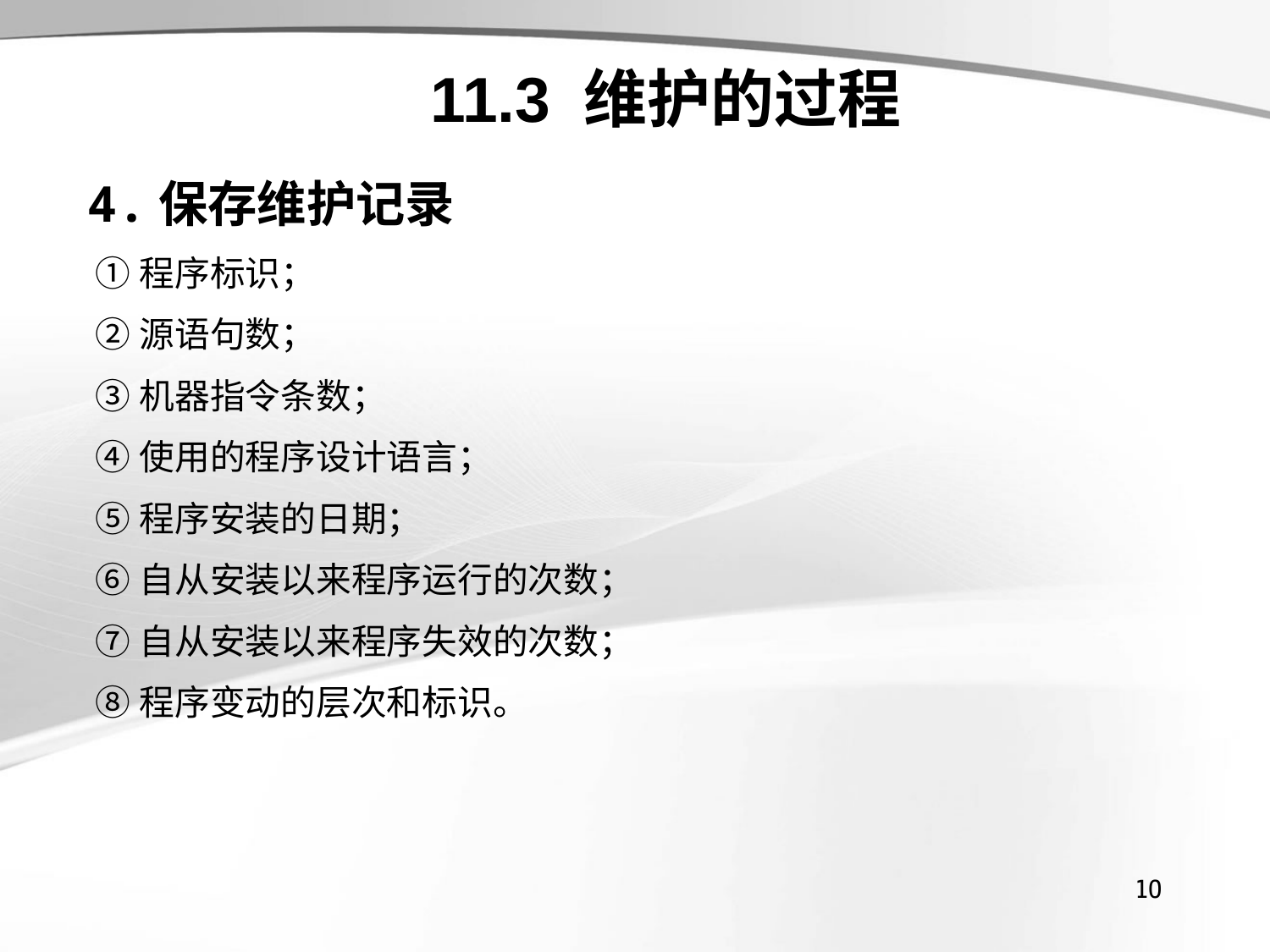

# 11.3 维护的过程
4.保存维护记录
 ①程序标识；
 ②源语句数；
 ③机器指令条数；
 ④使用的程序设计语言；
 ⑤程序安装的日期；
 ⑥自从安装以来程序运行的次数；
 ⑦自从安装以来程序失效的次数；
 ⑧程序变动的层次和标识。
10